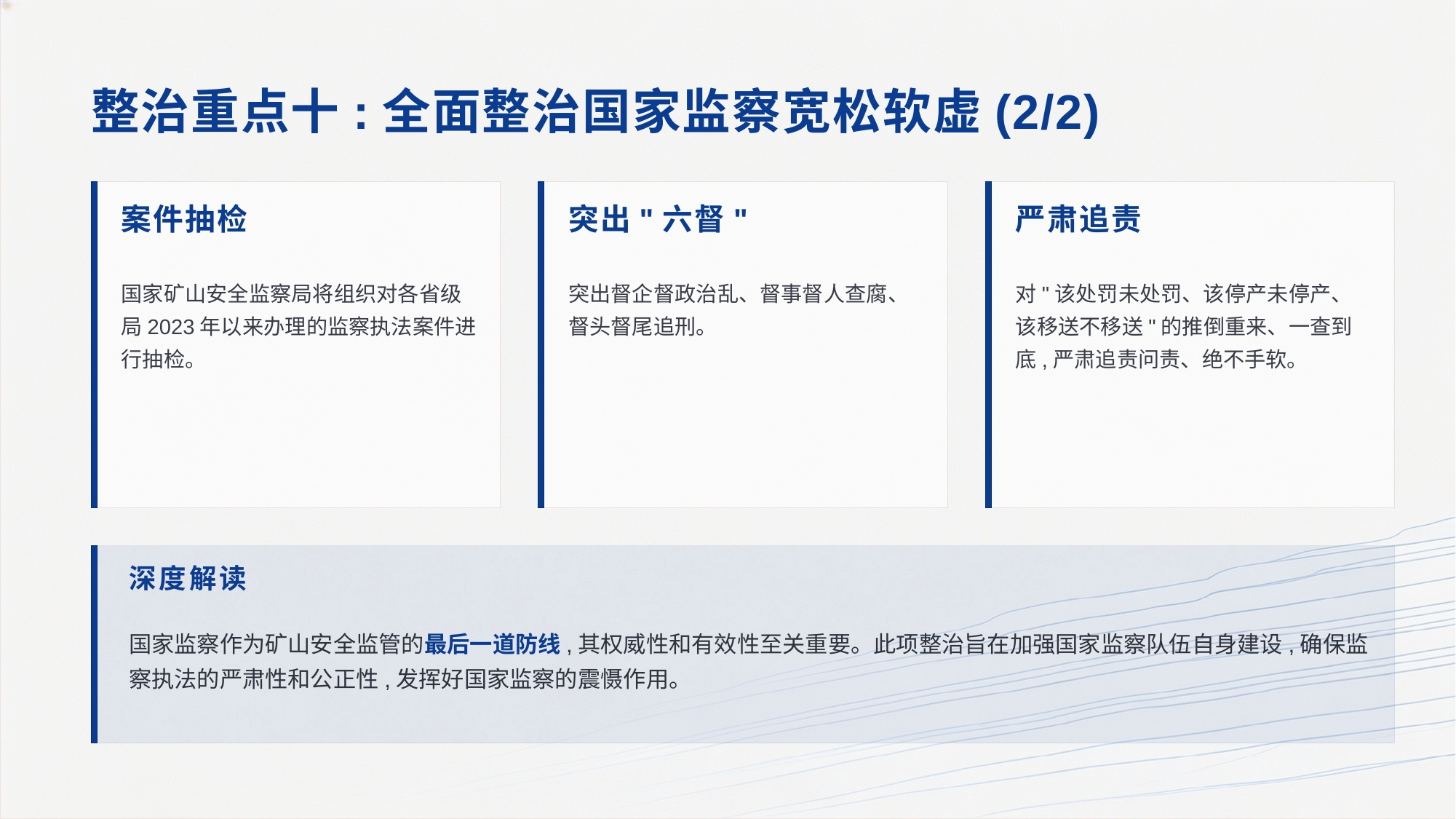

整治重点十:全面整治国家监察宽松软虚(2/2)

案件抽检
突出"六督"
严肃追责
国家矿山安全监察局将组织对各省级局2023年以来办理的监察执法案件进行抽检。
突出督企督政治乱、督事督人查腐、督头督尾追刑。
对"该处罚未处罚、该停产未停产、该移送不移送"的推倒重来、一查到底,严肃追责问责、绝不手软。

深度解读
国家监察作为矿山安全监管的最后一道防线,其权威性和有效性至关重要。此项整治旨在加强国家监察队伍自身建设,确保监察执法的严肃性和公正性,发挥好国家监察的震慑作用。